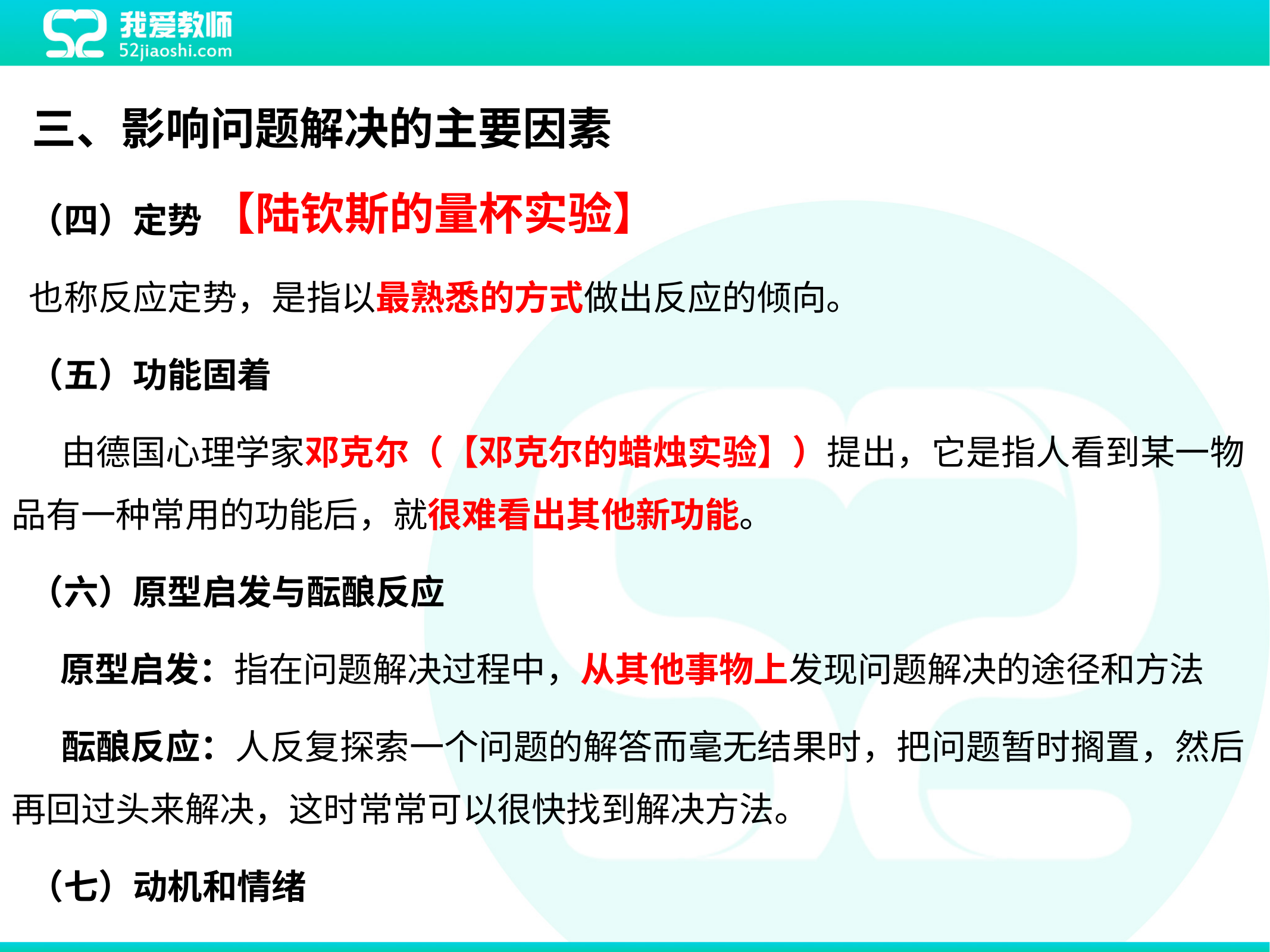

三、影响问题解决的主要因素
（四）定势
也称反应定势，是指以最熟悉的方式做出反应的倾向。
（五）功能固着
   由德国心理学家邓克尔（【邓克尔的蜡烛实验】）提出，它是指人看到某一物品有一种常用的功能后，就很难看出其他新功能。
（六）原型启发与酝酿反应
   原型启发：指在问题解决过程中，从其他事物上发现问题解决的途径和方法
   酝酿反应：人反复探索一个问题的解答而毫无结果时，把问题暂时搁置，然后再回过头来解决，这时常常可以很快找到解决方法。
（七）动机和情绪
【陆钦斯的量杯实验】